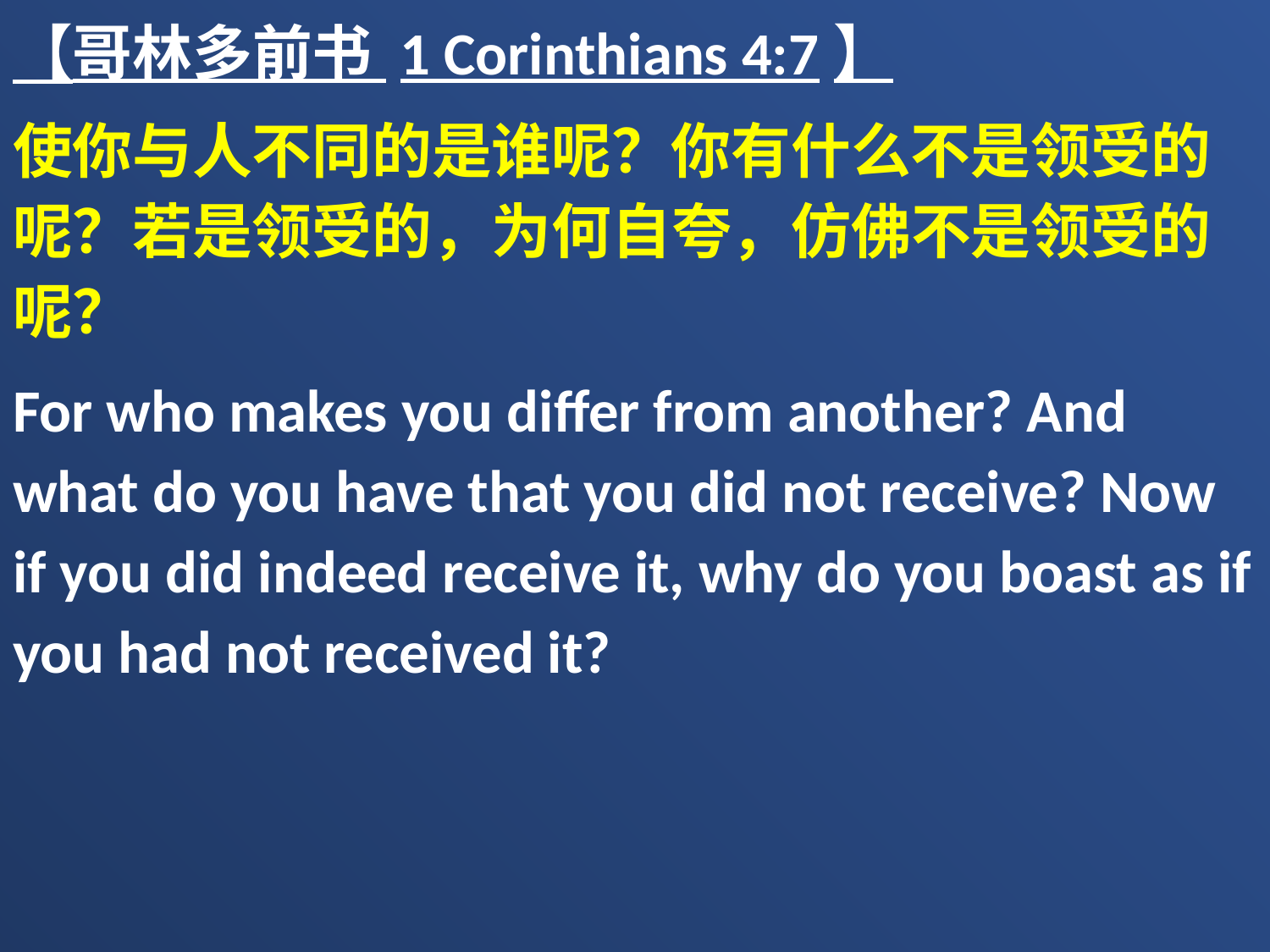

【哥林多前书 1 Corinthians 4:7】
使你与人不同的是谁呢？你有什么不是领受的呢？若是领受的，为何自夸，仿佛不是领受的呢？
For who makes you differ from another? And what do you have that you did not receive? Now if you did indeed receive it, why do you boast as if you had not received it?